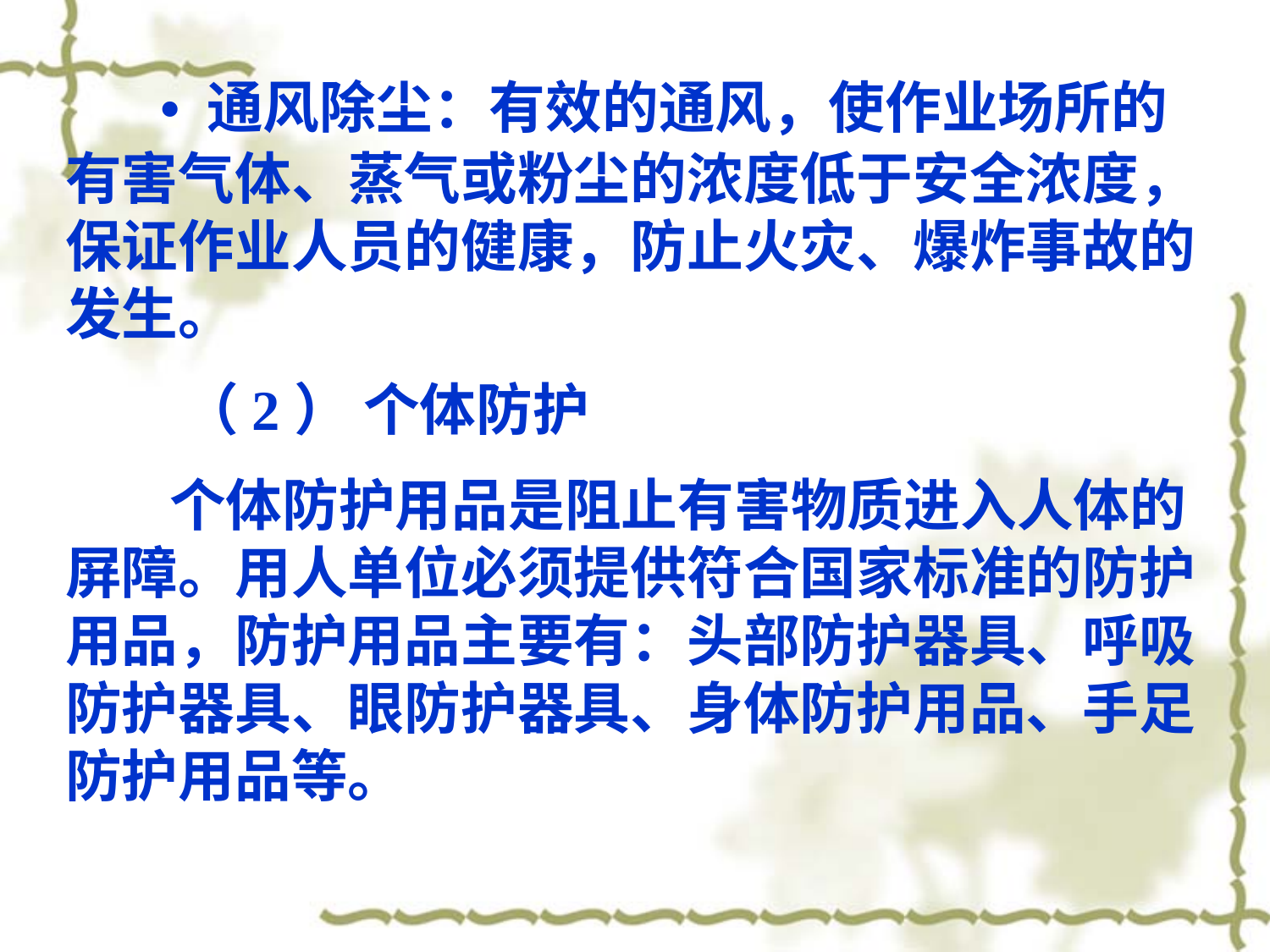

• 通风除尘：有效的通风，使作业场所的有害气体、蒸气或粉尘的浓度低于安全浓度，保证作业人员的健康，防止火灾、爆炸事故的发生。
        （2） 个体防护
       个体防护用品是阻止有害物质进入人体的屏障。用人单位必须提供符合国家标准的防护用品，防护用品主要有：头部防护器具、呼吸防护器具、眼防护器具、身体防护用品、手足防护用品等。
93